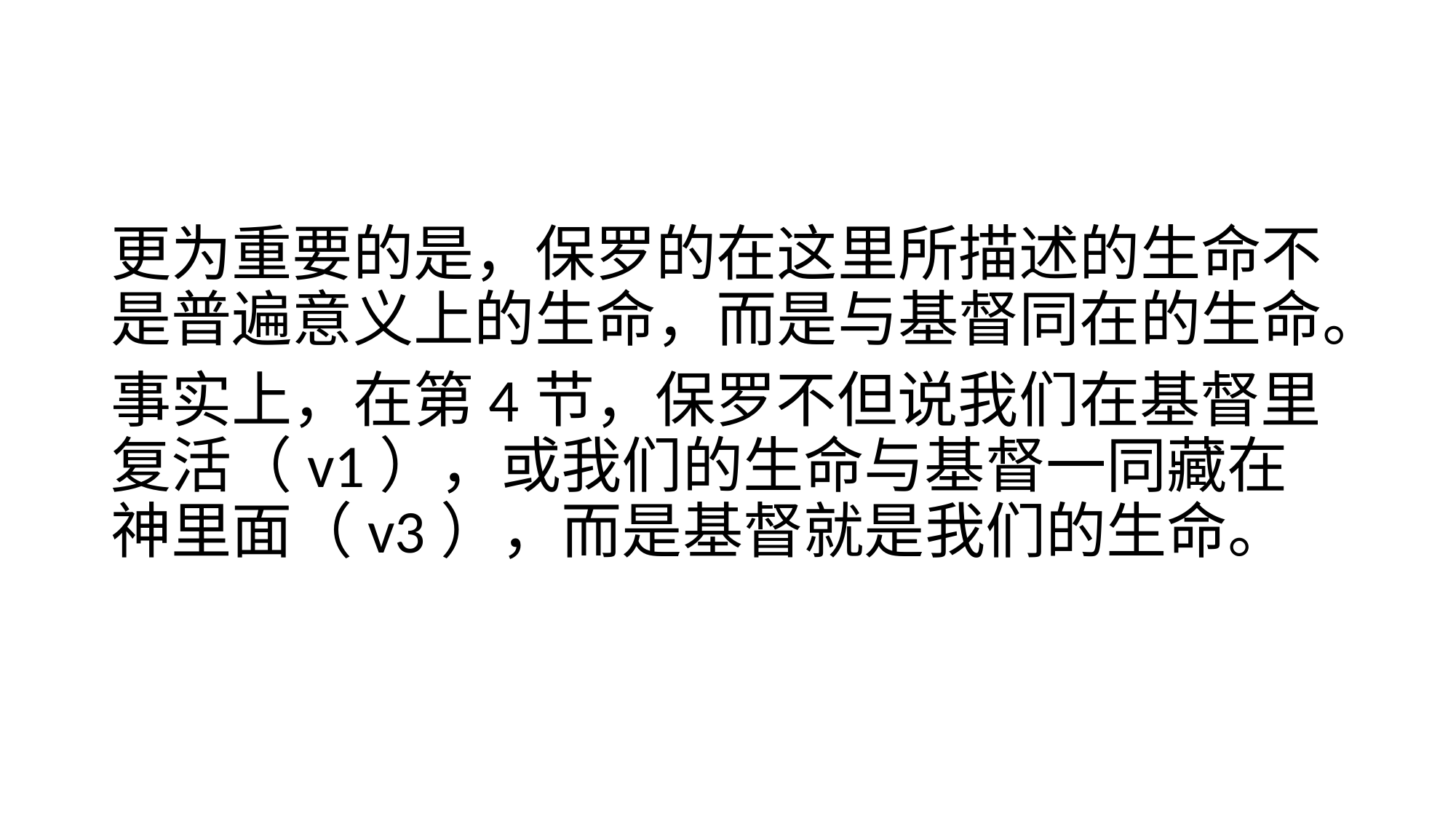

#
更为重要的是，保罗的在这里所描述的生命不是普遍意义上的生命，而是与基督同在的生命。
事实上，在第4节，保罗不但说我们在基督里复活（v1），或我们的生命与基督一同藏在神里面（v3），而是基督就是我们的生命。